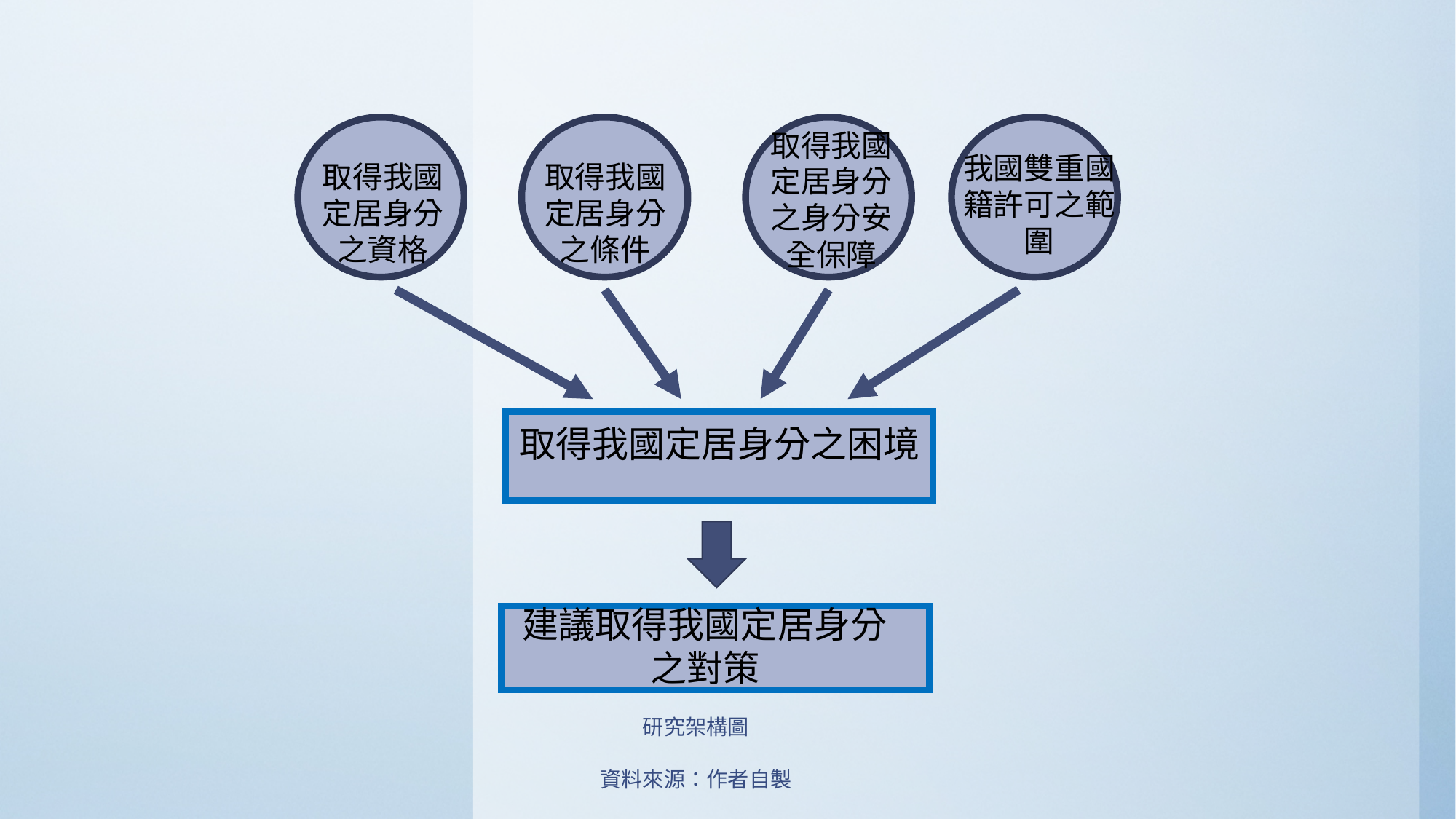

我國雙重國籍許可之範圍

取得我國定居身分之資格

取得我國定居身分之條件

取得我國定居身分之身分安全保障

取得我國定居身分之困境

建議取得我國定居身分之對策

研究架構圖
資料來源：作者自製